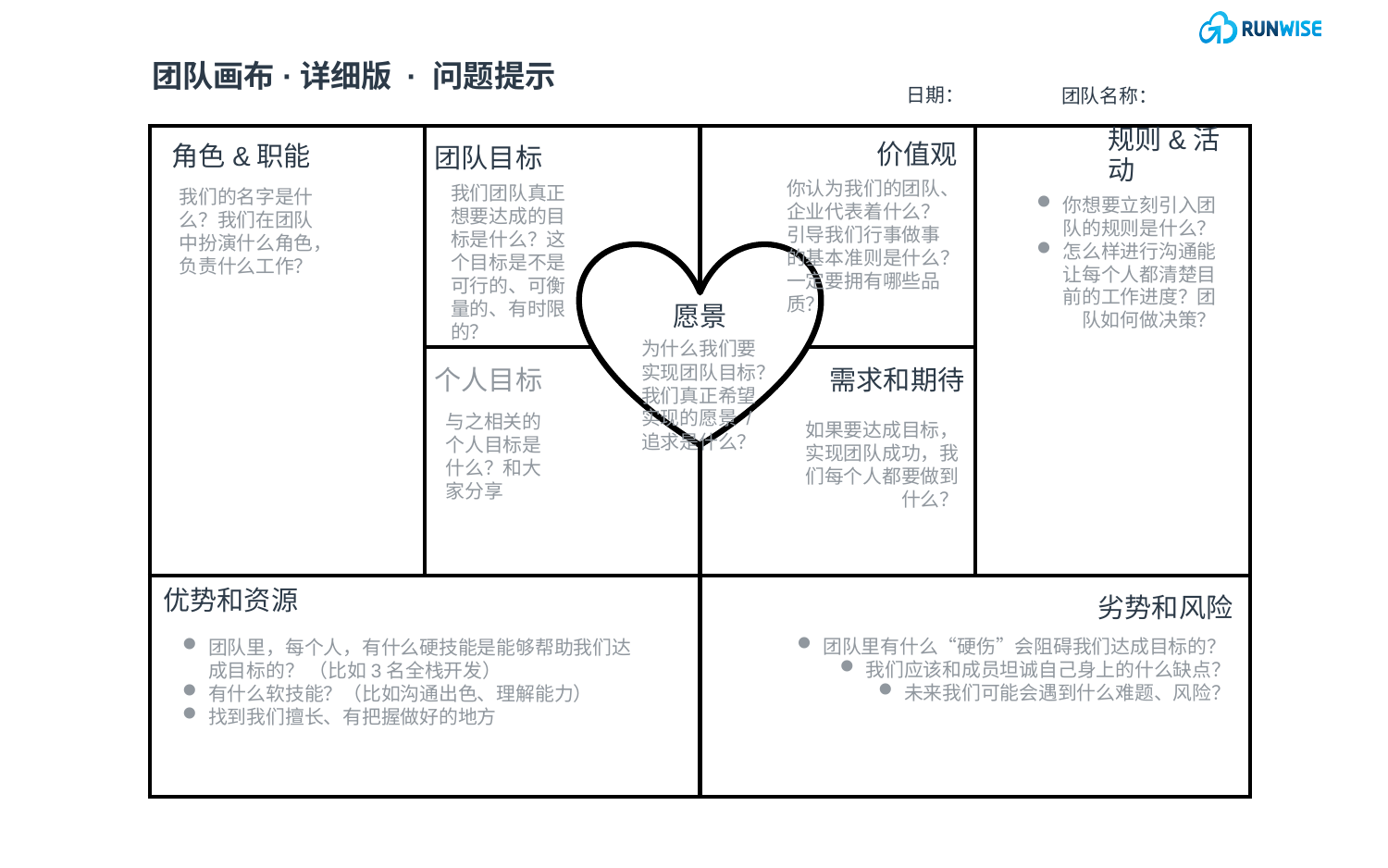

团队画布·详细版 · 问题提示
日期：
团队名称：
|  |  |  |  |
| --- | --- | --- | --- |
|  |  |  |  |
|  |  |  |  |
规则&活动
团队目标
价值观
角色&职能
你认为我们的团队、企业代表着什么？引导我们行事做事的基本准则是什么？一定要拥有哪些品质？

我们团队真正想要达成的目标是什么？这个目标是不是可行的、可衡量的、有时限的？
我们的名字是什么？我们在团队中扮演什么角色，负责什么工作？
你想要立刻引入团队的规则是什么？
怎么样进行沟通能让每个人都清楚目前的工作进度？团队如何做决策？

愿景
为什么我们要实现团队目标？我们真正希望实现的愿景 / 追求是什么？

个人目标
需求和期待
与之相关的个人目标是什么？和大家分享
如果要达成目标，实现团队成功，我们每个人都要做到什么？
优势和资源
劣势和风险
团队里有什么“硬伤”会阻碍我们达成目标的？
我们应该和成员坦诚自己身上的什么缺点？
未来我们可能会遇到什么难题、风险？

团队里，每个人，有什么硬技能是能够帮助我们达成目标的？ （比如3名全栈开发）
有什么软技能？（比如沟通出色、理解能力）
找到我们擅长、有把握做好的地方